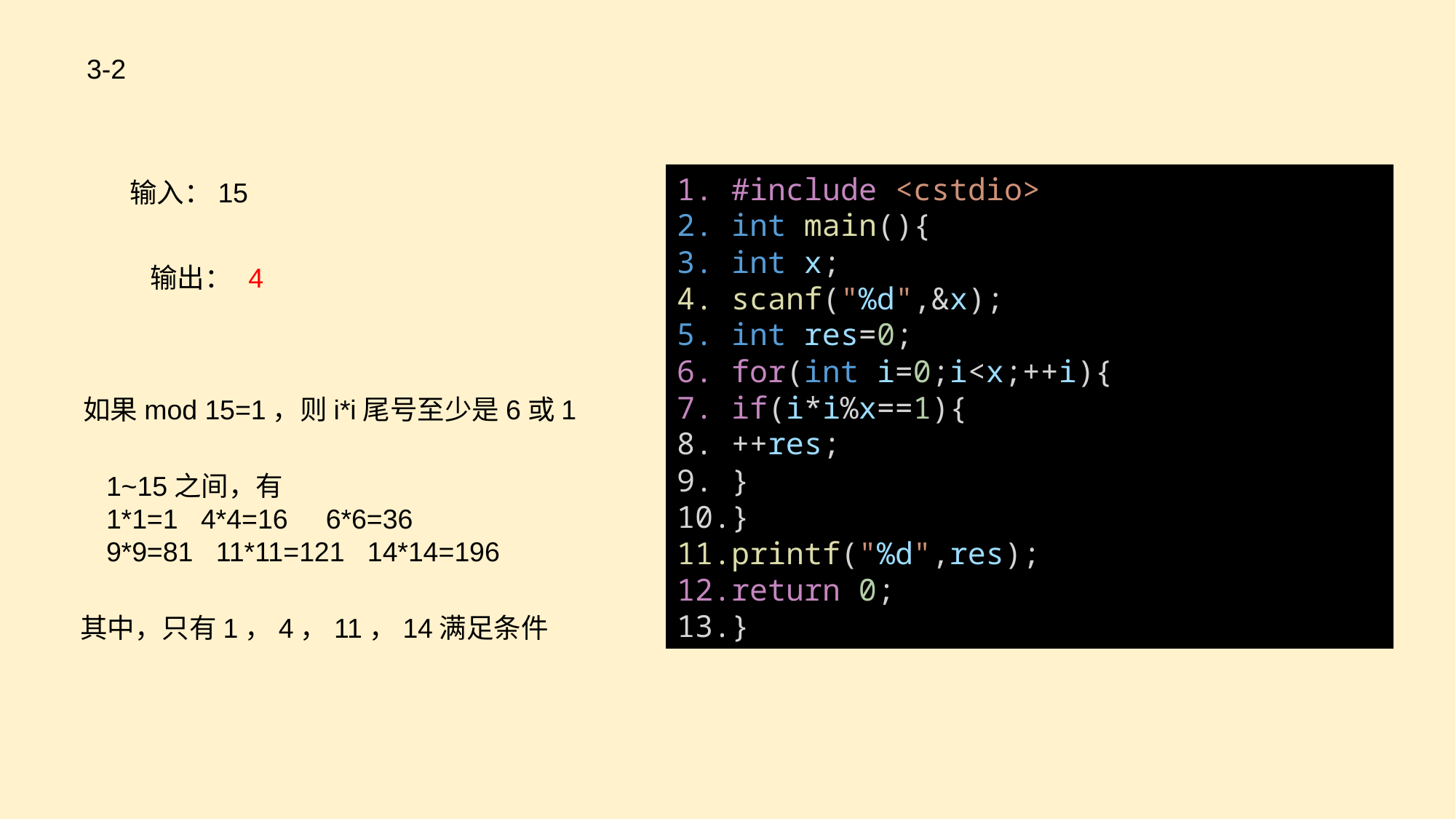

3-2
#include <cstdio>
int main(){
int x;
scanf("%d",&x);
int res=0;
for(int i=0;i<x;++i){
if(i*i%x==1){
++res;
}
}
printf("%d",res);
return 0;
}
输入：15
输出：
4
如果mod 15=1，则i*i尾号至少是6或1
1~15之间，有
1*1=1   4*4=16     6*6=36
9*9=81   11*11=121   14*14=196
其中，只有1，4，11，14满足条件